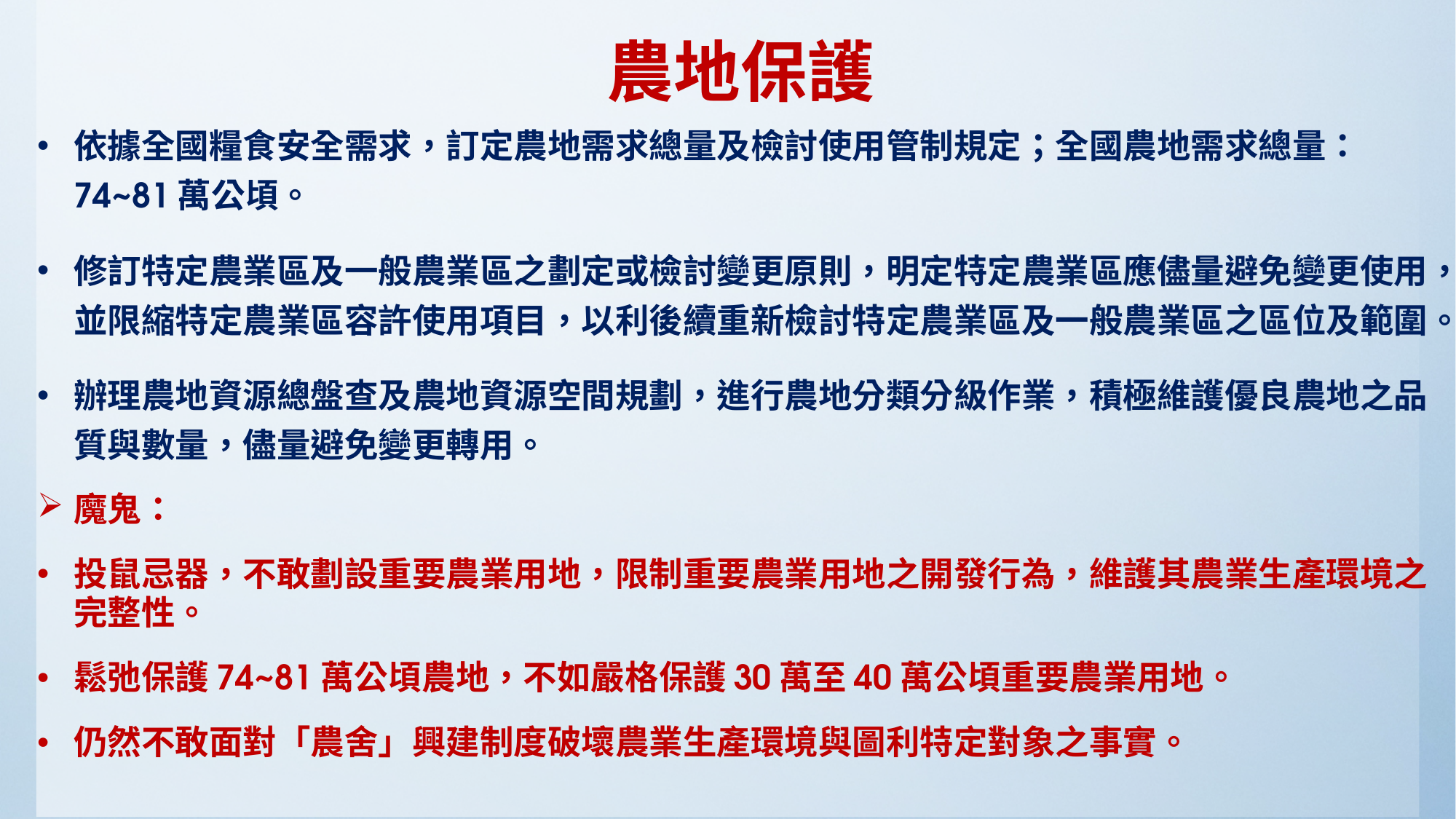

# 農地保護
依據全國糧食安全需求，訂定農地需求總量及檢討使用管制規定；全國農地需求總量： 74~81萬公頃。
修訂特定農業區及一般農業區之劃定或檢討變更原則，明定特定農業區應儘量避免變更使用，並限縮特定農業區容許使用項目，以利後續重新檢討特定農業區及一般農業區之區位及範圍。
辦理農地資源總盤查及農地資源空間規劃，進行農地分類分級作業，積極維護優良農地之品質與數量，儘量避免變更轉用。
魔鬼：
投鼠忌器，不敢劃設重要農業用地，限制重要農業用地之開發行為，維護其農業生產環境之完整性。
鬆弛保護74~81萬公頃農地，不如嚴格保護30萬至40萬公頃重要農業用地。
仍然不敢面對「農舍」興建制度破壞農業生產環境與圖利特定對象之事實。